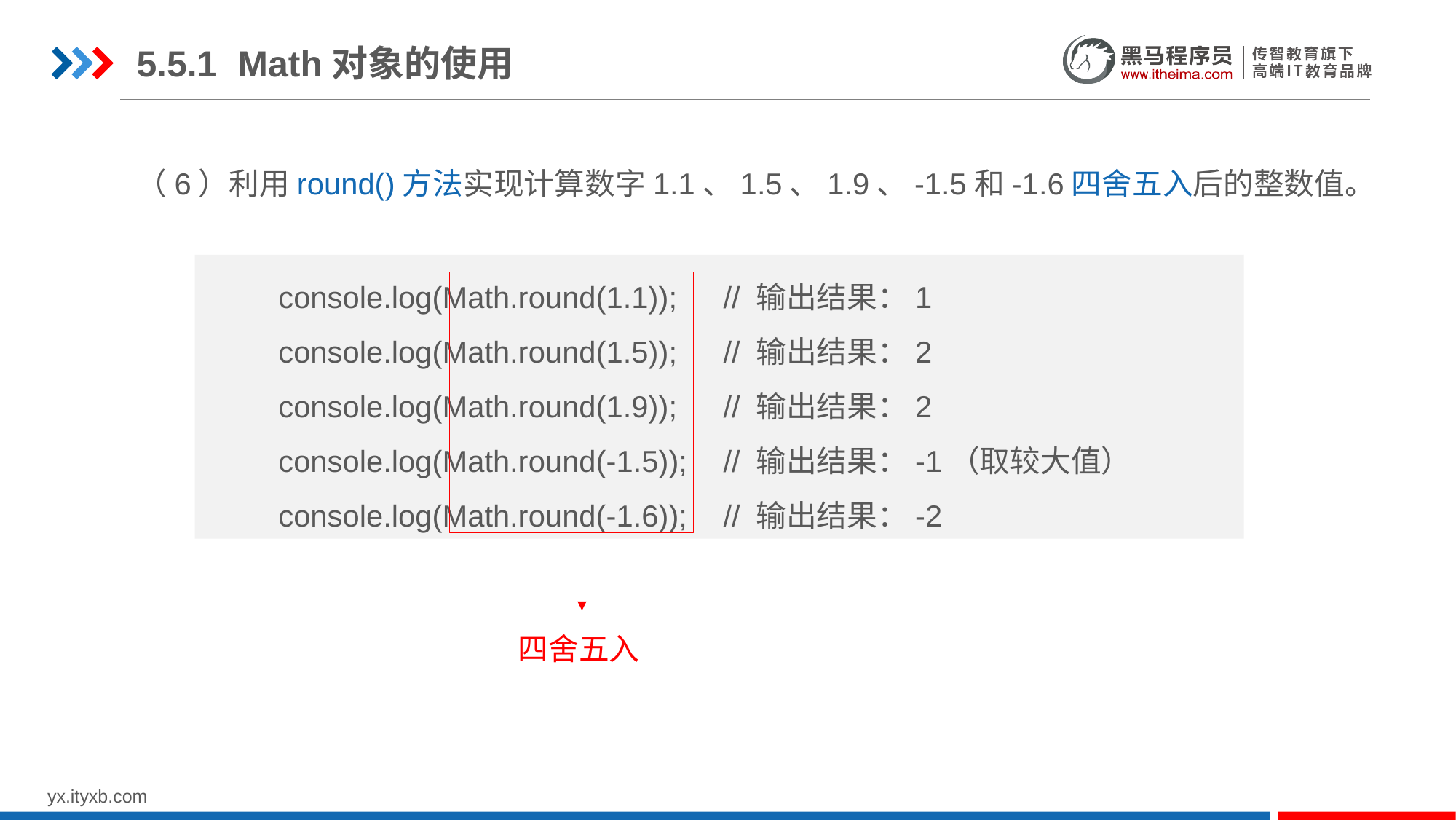

5.5.1  Math对象的使用
（6）利用round()方法实现计算数字1.1、1.5、1.9、-1.5和-1.6四舍五入后的整数值。
console.log(Math.round(1.1)); 	 // 输出结果：1
console.log(Math.round(1.5)); 	 // 输出结果：2
console.log(Math.round(1.9)); 	 // 输出结果：2
console.log(Math.round(-1.5)); 	 // 输出结果：-1（取较大值）
console.log(Math.round(-1.6)); 	 // 输出结果：-2

四舍五入